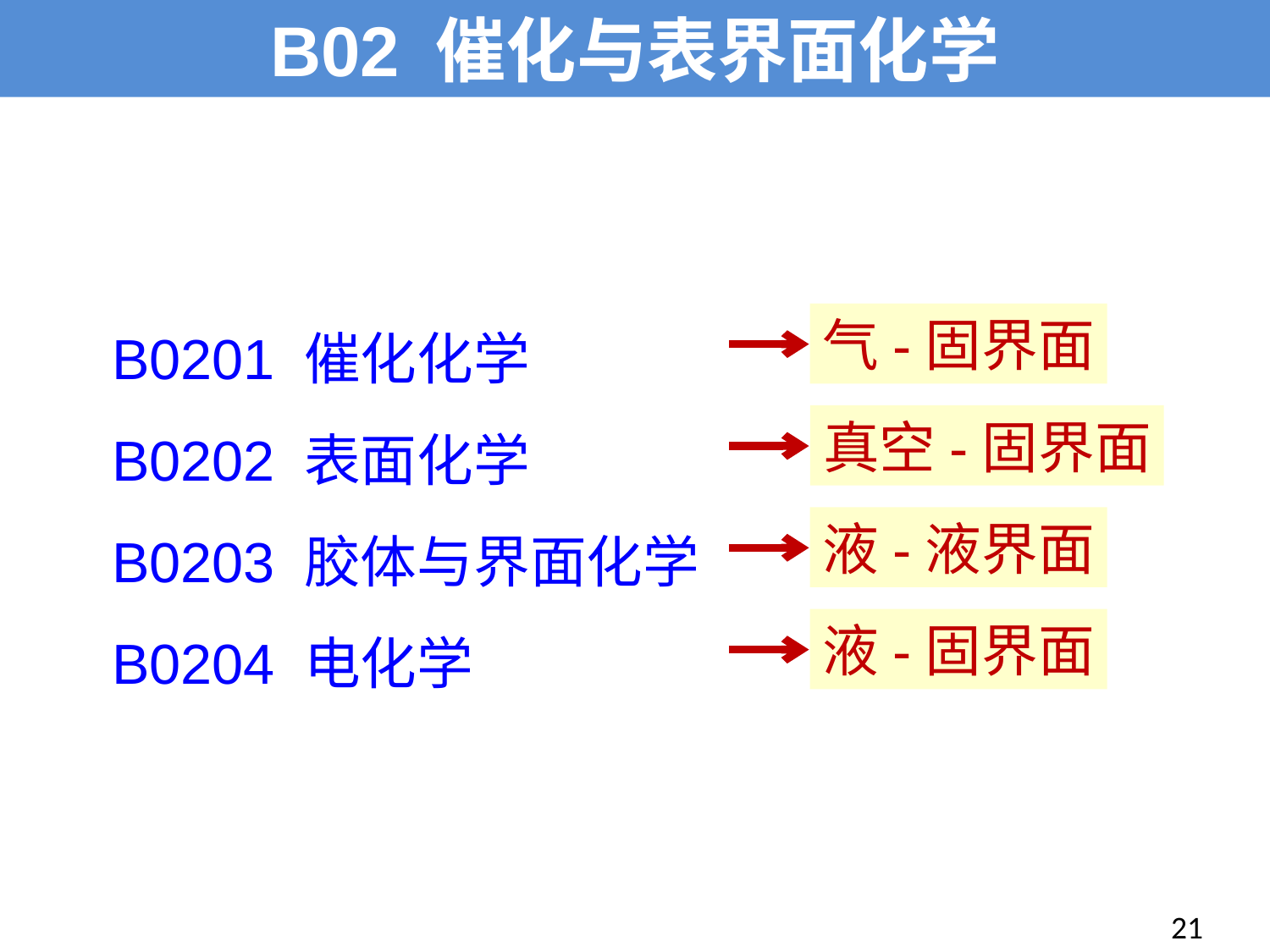

B02 催化与表界面化学
B0201 催化化学
B0202 表面化学
B0203 胶体与界面化学
B0204 电化学
气-固界面
真空-固界面
液-液界面
液-固界面